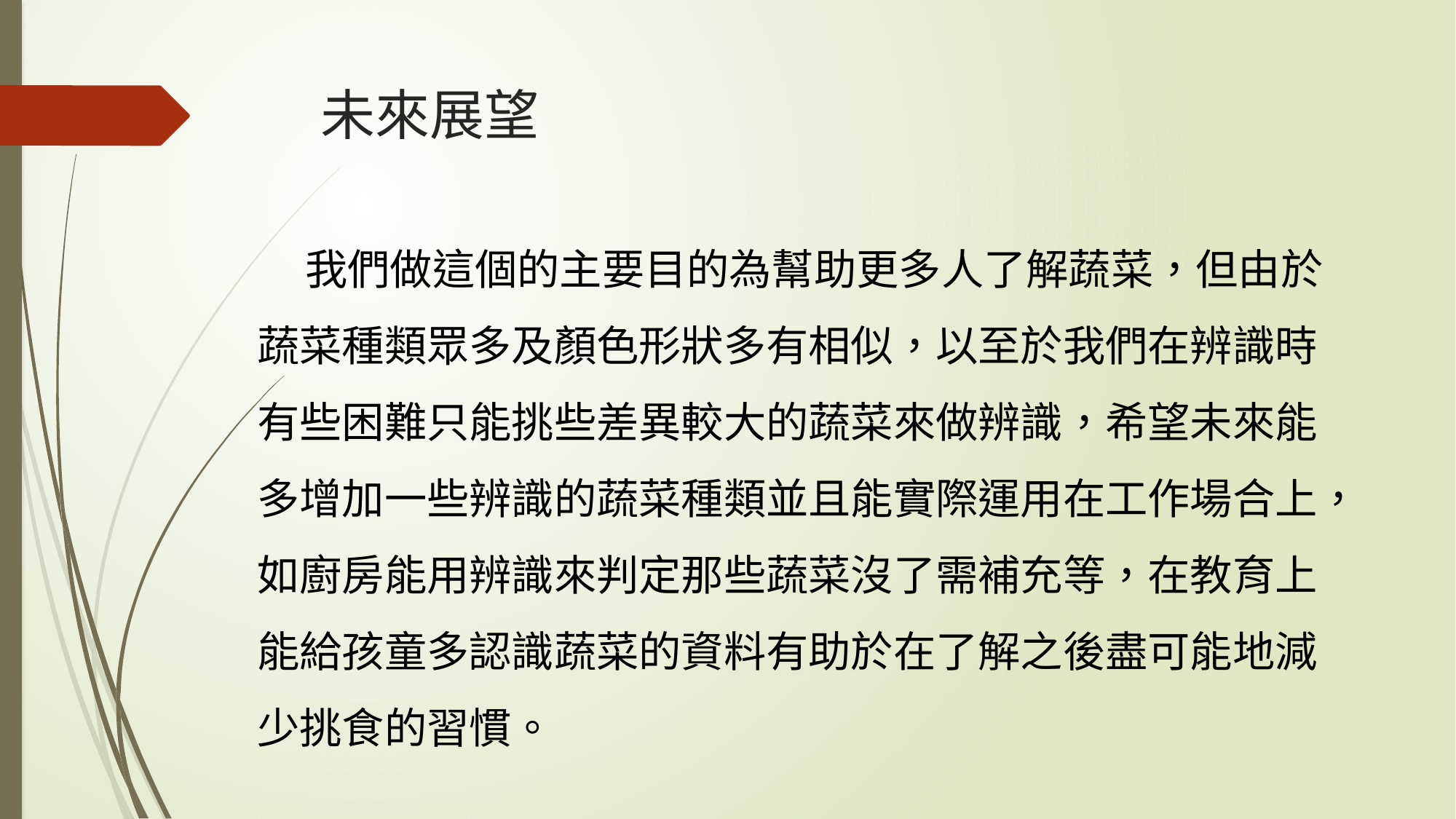

# 未來展望
    我們做這個的主要目的為幫助更多人了解蔬菜，但由於蔬菜種類眾多及顏色形狀多有相似，以至於我們在辨識時有些困難只能挑些差異較大的蔬菜來做辨識，希望未來能多增加一些辨識的蔬菜種類並且能實際運用在工作場合上，如廚房能用辨識來判定那些蔬菜沒了需補充等，在教育上能給孩童多認識蔬菜的資料有助於在了解之後盡可能地減少挑食的習慣。